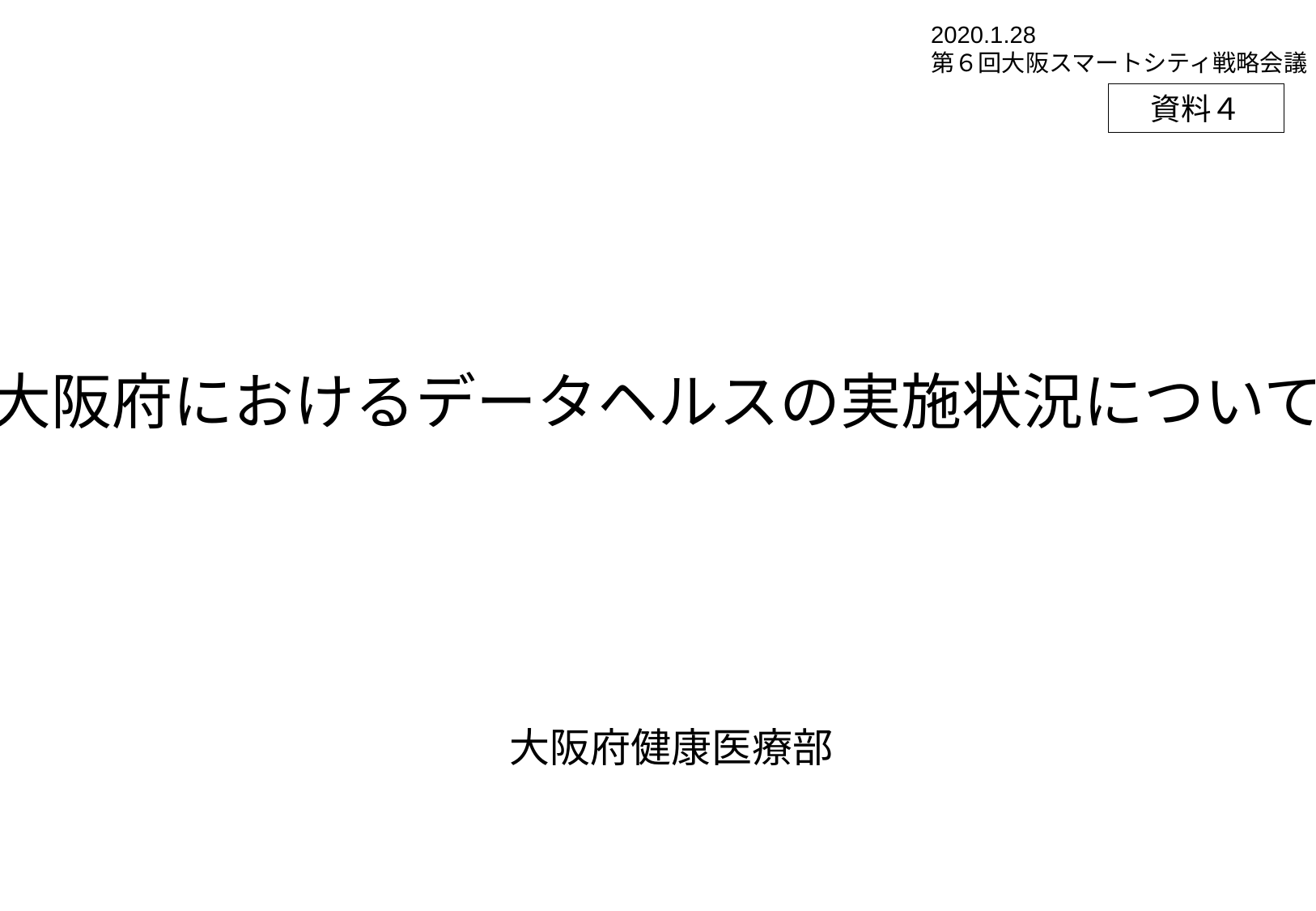

2020.1.28
第６回大阪スマートシティ戦略会議
　資料４
大阪府におけるデータヘルスの実施状況について
大阪府健康医療部